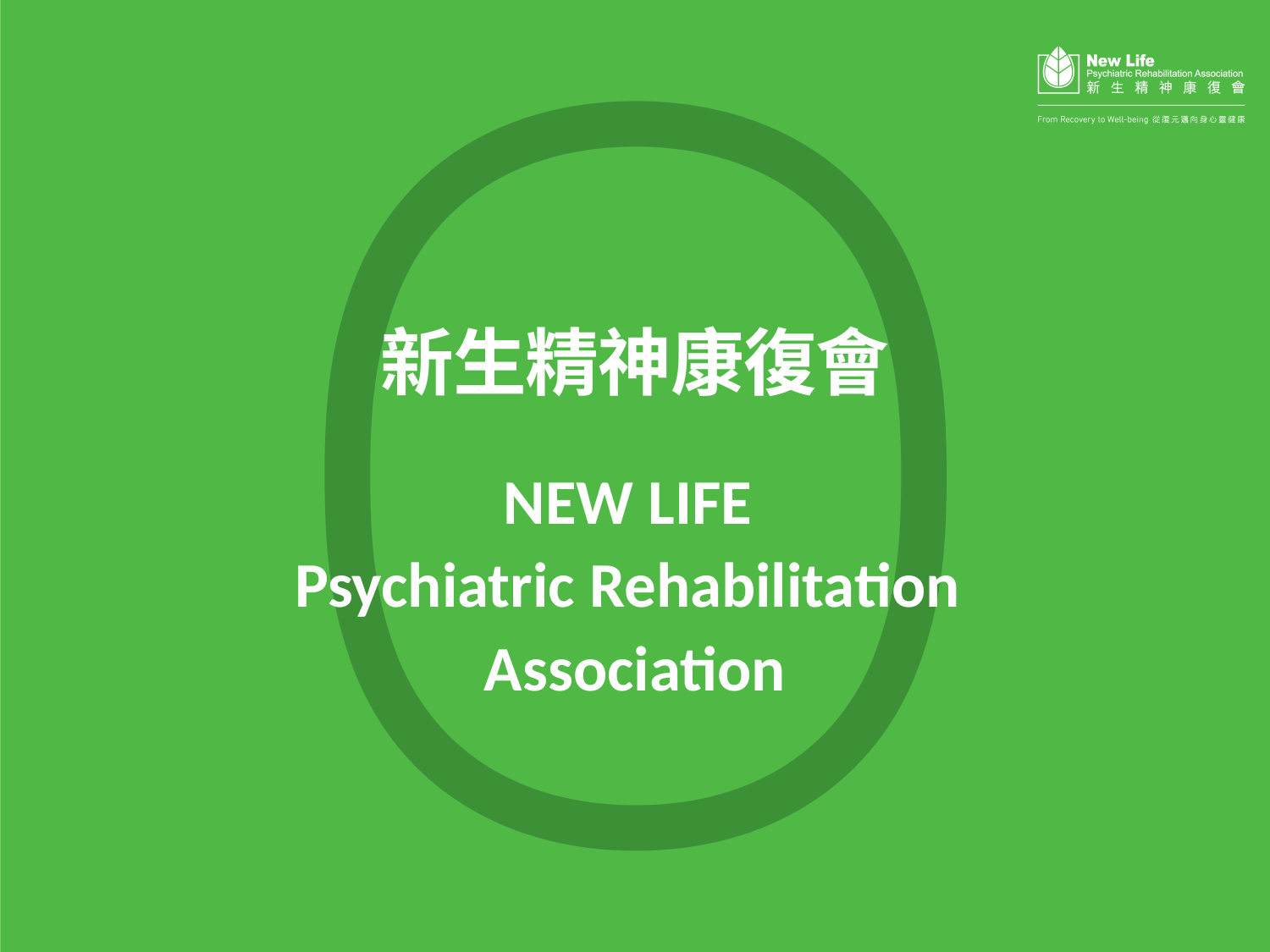

# 新生精神康復會

NEW LIFE
Psychiatric Rehabilitation
Association